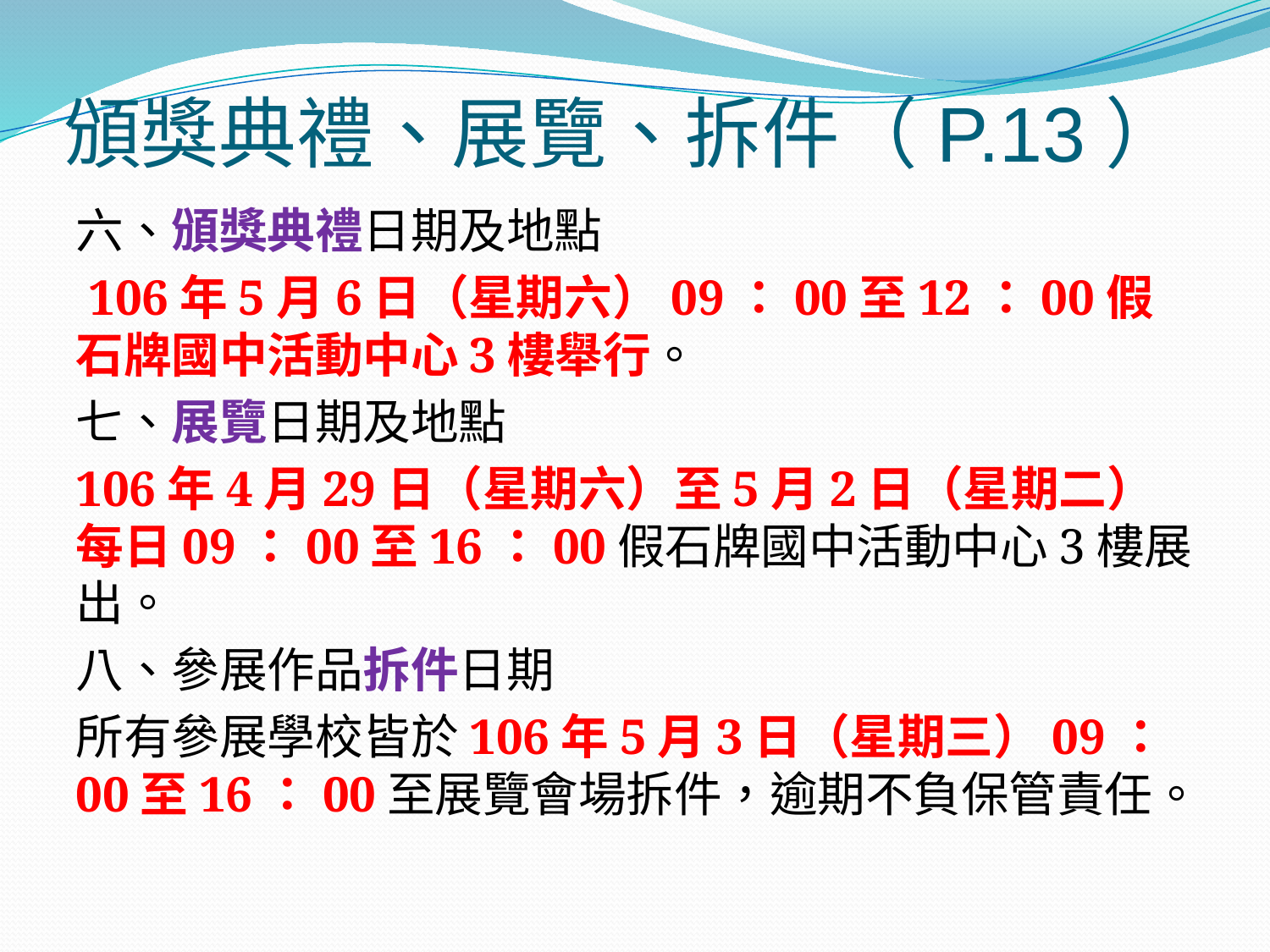

# 頒獎典禮、展覽、拆件（P.13）
六、頒獎典禮日期及地點
 106年5月6日（星期六）09：00至12：00假石牌國中活動中心3樓舉行。
七、展覽日期及地點
106年4月29日（星期六）至5月2日（星期二）每日09：00至16：00假石牌國中活動中心3樓展出。
八、參展作品拆件日期
所有參展學校皆於106年5月3日（星期三）09：00至16：00至展覽會場拆件，逾期不負保管責任。